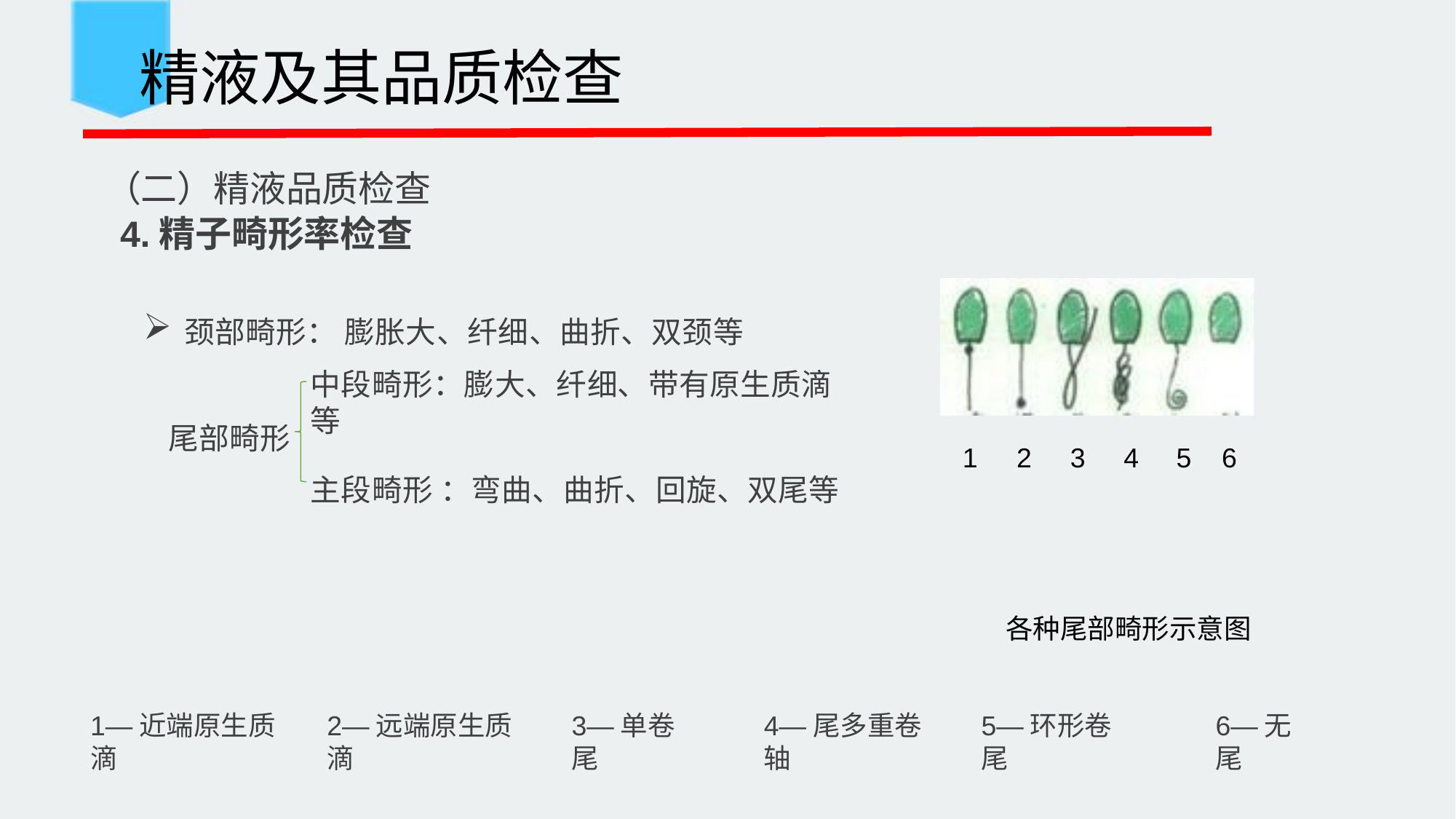

精液及其品质检查
  （二）精液品质检查
    4.精子畸形率检查

颈部畸形： 膨胀大、纤细、曲折、双颈等
中段畸形：膨大、纤细、带有原生质滴等

尾部畸形
主段畸形 ：弯曲、曲折、回旋、双尾等
1	2	3	4	5	6
各种尾部畸形示意图
1—近端原生质滴
2—远端原生质滴
3—单卷尾
4—尾多重卷轴
5—环形卷尾
6—无尾